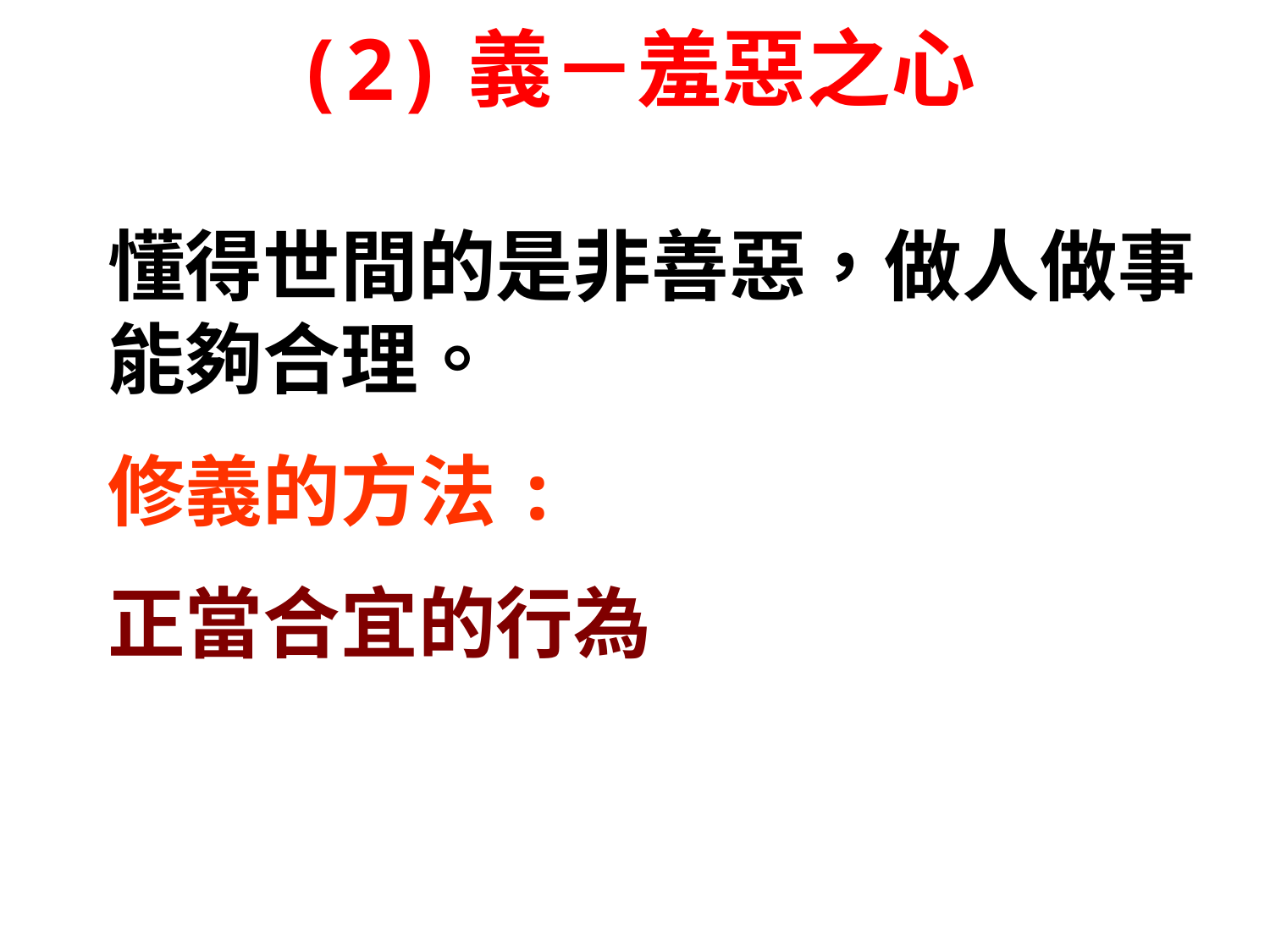

(2)義－羞惡之心
懂得世間的是非善惡，做人做事能夠合理。
修義的方法:
正當合宜的行為